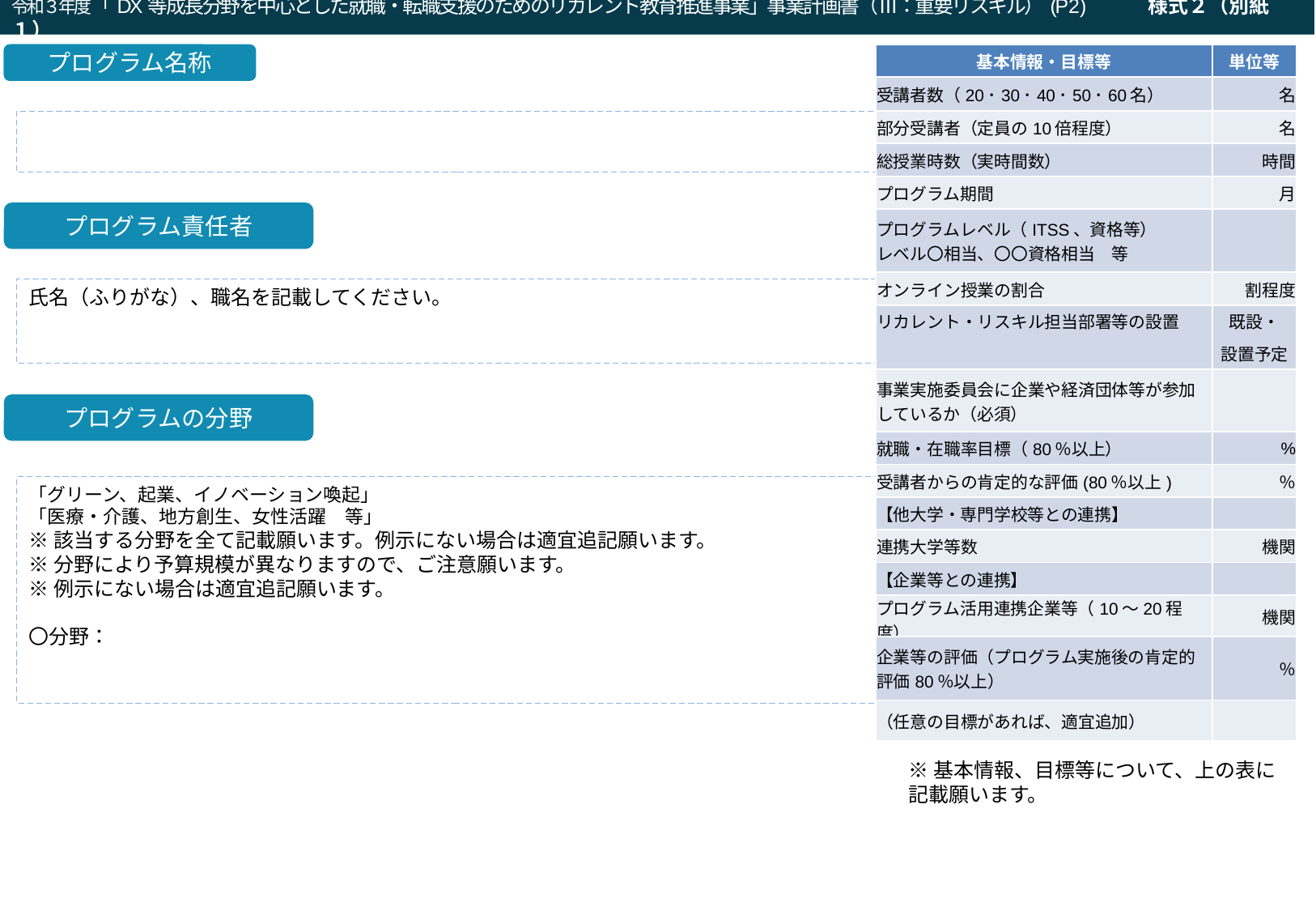

令和３年度「DX等成長分野を中心とした就職・転職支援のためのリカレント教育推進事業」事業計画書（ Ⅲ：重要リスキル）(P2)　　　様式２（別紙１）
令和３年度「DX等成長分野を中心とした就職・転職支援のためのリカレント教育推進事業」企画提案書（Ⅰ：DXリテラシー）(P2)
| 基本情報・目標等 | 単位等 |
| --- | --- |
| 受講者数（20･30･40･50･60名） | 名 |
| 部分受講者（定員の10倍程度） | 名 |
| 総授業時数（実時間数） | 時間 |
| プログラム期間 | 月 |
| プログラムレベル（ITSS、資格等） レベル〇相当、〇〇資格相当　等 |  |
| オンライン授業の割合 | 割程度 |
| リカレント・リスキル担当部署等の設置 | 既設・ |
|  | 設置予定 |
| 事業実施委員会に企業や経済団体等が参加しているか（必須） |  |
| 就職・在職率目標（80％以上） | % |
| 受講者からの肯定的な評価(80％以上) | ％ |
| 【他大学・専門学校等との連携】 |  |
| 連携大学等数 | 機関 |
| 【企業等との連携】 |  |
| プログラム活用連携企業等（10～20程度） | 機関 |
| 企業等の評価（プログラム実施後の肯定的評価80％以上） | ％ |
| （任意の目標があれば、適宜追加） |  |
事業の概念図
プログラム名称

プログラム責任者
氏名（ふりがな）、職名を記載してください。

←要件チェック（OKなら「〇」記載）
プログラムの分野
「グリーン、起業、イノベーション喚起」
「医療・介護、地方創生、女性活躍　等」
※該当する分野を全て記載願います。例示にない場合は適宜追記願います。
※分野により予算規模が異なりますので、ご注意願います。
※例示にない場合は適宜追記願います。

〇分野：

※基本情報、目標等について、上の表に記載願います。